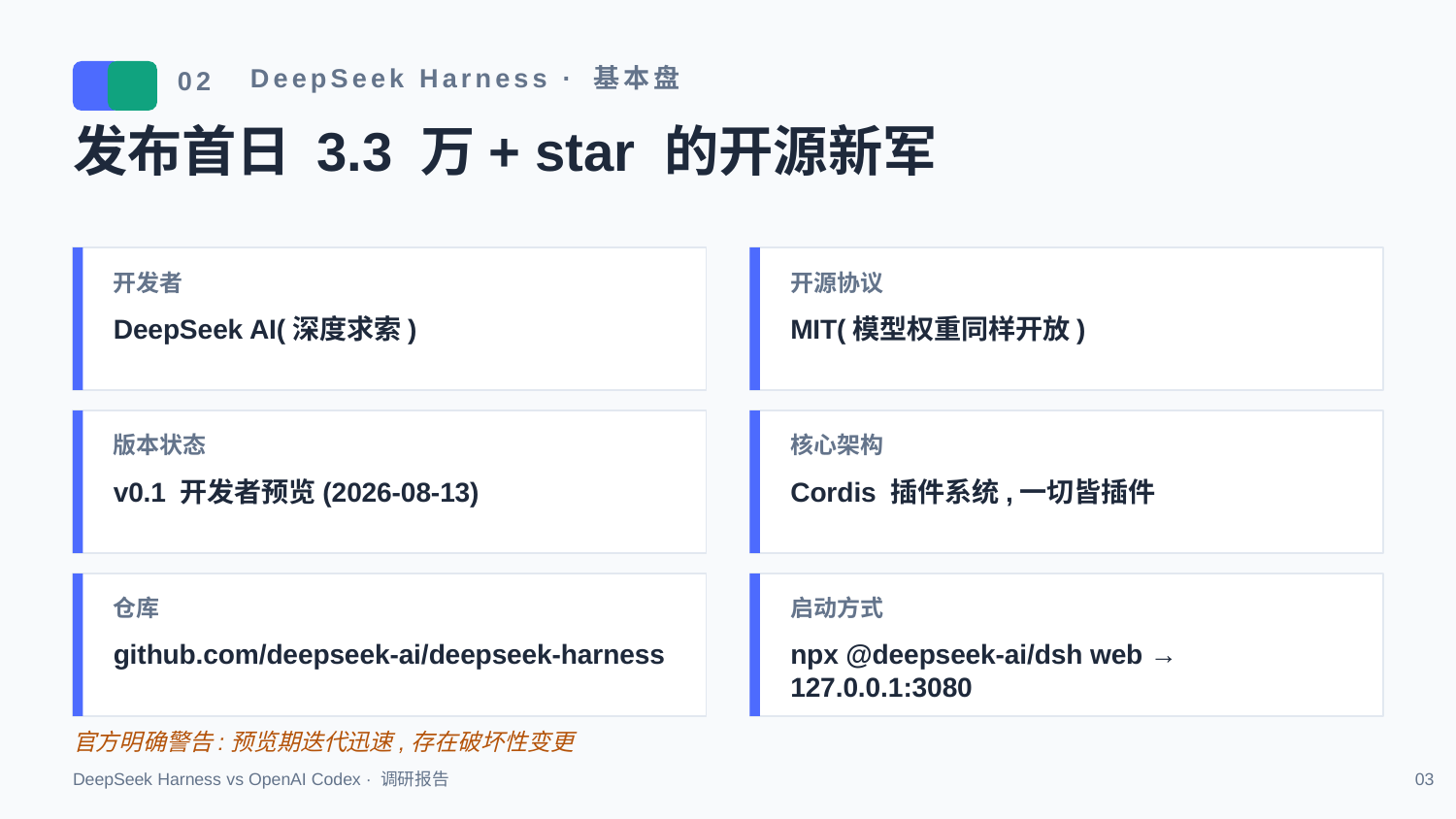

DeepSeek Harness · 基本盘
02
发布首日 3.3 万+ star 的开源新军

开发者
开源协议
DeepSeek AI(深度求索)
MIT(模型权重同样开放)

版本状态
核心架构
v0.1 开发者预览(2026-08-13)
Cordis 插件系统,一切皆插件

仓库
启动方式
github.com/deepseek-ai/deepseek-harness
npx @deepseek-ai/dsh web → 127.0.0.1:3080
官方明确警告:预览期迭代迅速,存在破坏性变更
DeepSeek Harness vs OpenAI Codex · 调研报告
03